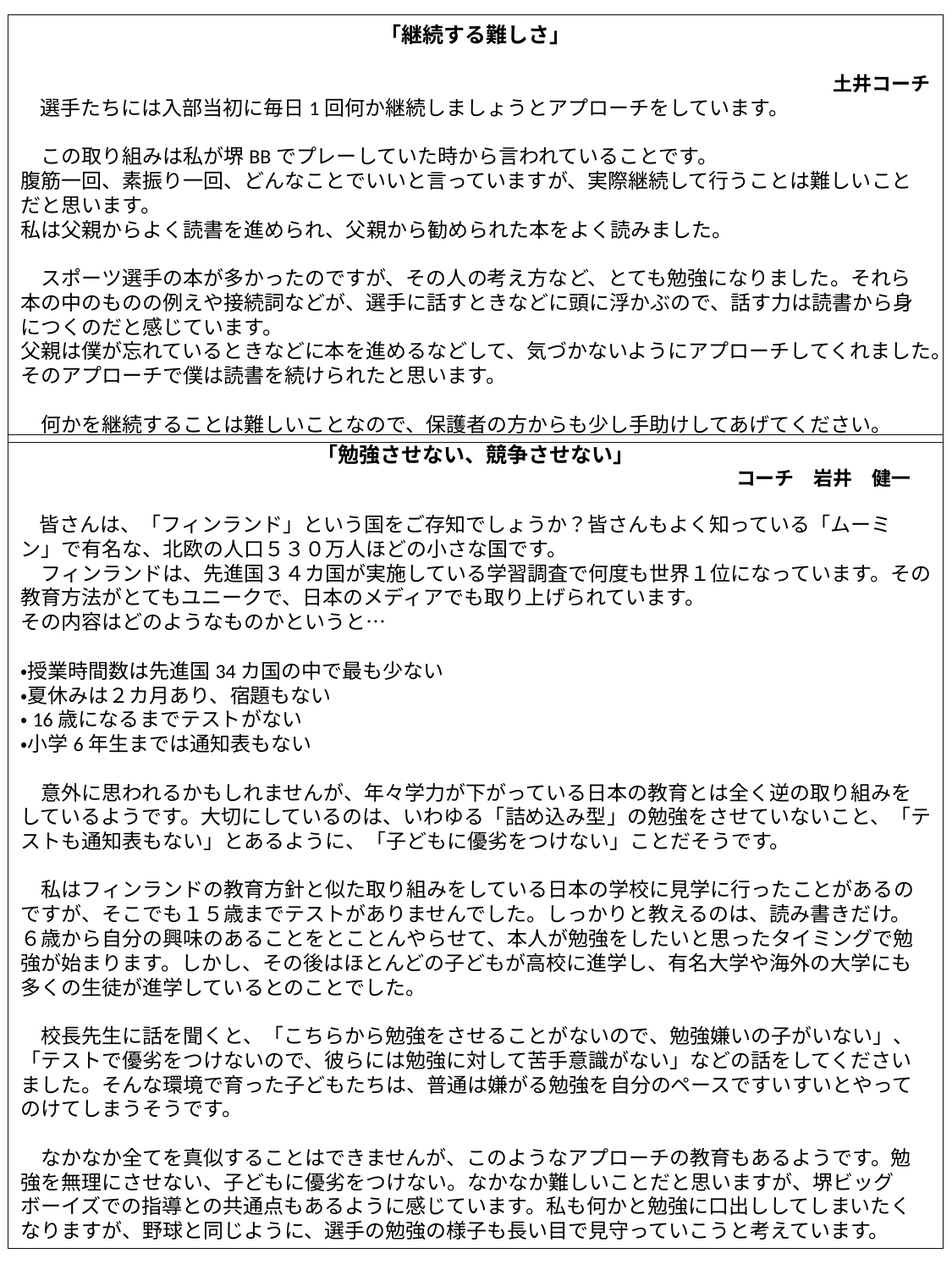

「継続する難しさ」

土井コーチ
　選手たちには入部当初に毎日1回何か継続しましょうとアプローチをしています。

　この取り組みは私が堺BBでプレーしていた時から言われていることです。
腹筋一回、素振り一回、どんなことでいいと言っていますが、実際継続して行うことは難しいことだと思います。
私は父親からよく読書を進められ、父親から勧められた本をよく読みました。

　スポーツ選手の本が多かったのですが、その人の考え方など、とても勉強になりました。それら本の中のものの例えや接続詞などが、選手に話すときなどに頭に浮かぶので、話す力は読書から身につくのだと感じています。
父親は僕が忘れているときなどに本を進めるなどして、気づかないようにアプローチしてくれました。
そのアプローチで僕は読書を続けられたと思います。

　何かを継続することは難しいことなので、保護者の方からも少し手助けしてあげてください。
「勉強させない、競争させない」
コーチ　岩井　健一

　皆さんは、「フィンランド」という国をご存知でしょうか？皆さんもよく知っている「ムーミン」で有名な、北欧の人口５３０万人ほどの小さな国です。
　フィンランドは、先進国３４カ国が実施している学習調査で何度も世界１位になっています。その教育方法がとてもユニークで、日本のメディアでも取り上げられています。
その内容はどのようなものかというと…

・授業時間数は先進国34カ国の中で最も少ない
・夏休みは２カ月あり、宿題もない
・16歳になるまでテストがない
・小学6年生までは通知表もない

　意外に思われるかもしれませんが、年々学力が下がっている日本の教育とは全く逆の取り組みをしているようです。大切にしているのは、いわゆる「詰め込み型」の勉強をさせていないこと、「テストも通知表もない」とあるように、「子どもに優劣をつけない」ことだそうです。

　私はフィンランドの教育方針と似た取り組みをしている日本の学校に見学に行ったことがあるのですが、そこでも１５歳までテストがありませんでした。しっかりと教えるのは、読み書きだけ。６歳から自分の興味のあることをとことんやらせて、本人が勉強をしたいと思ったタイミングで勉強が始まります。しかし、その後はほとんどの子どもが高校に進学し、有名大学や海外の大学にも多くの生徒が進学しているとのことでした。

　校長先生に話を聞くと、「こちらから勉強をさせることがないので、勉強嫌いの子がいない」、「テストで優劣をつけないので、彼らには勉強に対して苦手意識がない」などの話をしてくださいました。そんな環境で育った子どもたちは、普通は嫌がる勉強を自分のペースですいすいとやってのけてしまうそうです。

　なかなか全てを真似することはできませんが、このようなアプローチの教育もあるようです。勉強を無理にさせない、子どもに優劣をつけない。なかなか難しいことだと思いますが、堺ビッグボーイズでの指導との共通点もあるように感じています。私も何かと勉強に口出ししてしまいたくなりますが、野球と同じように、選手の勉強の様子も長い目で見守っていこうと考えています。